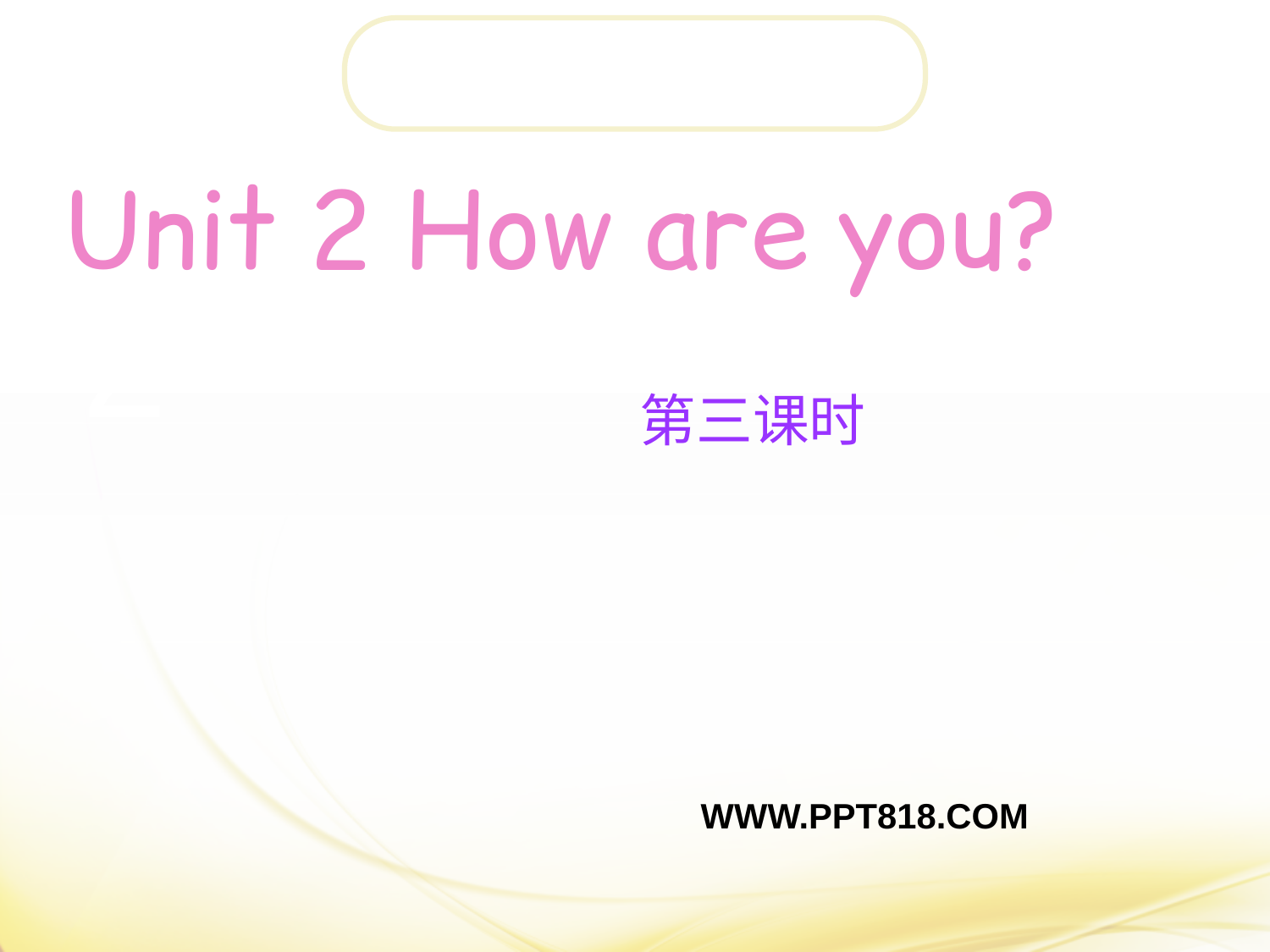

Unit 2 How are you?
2
第三课时
WWW.PPT818.COM